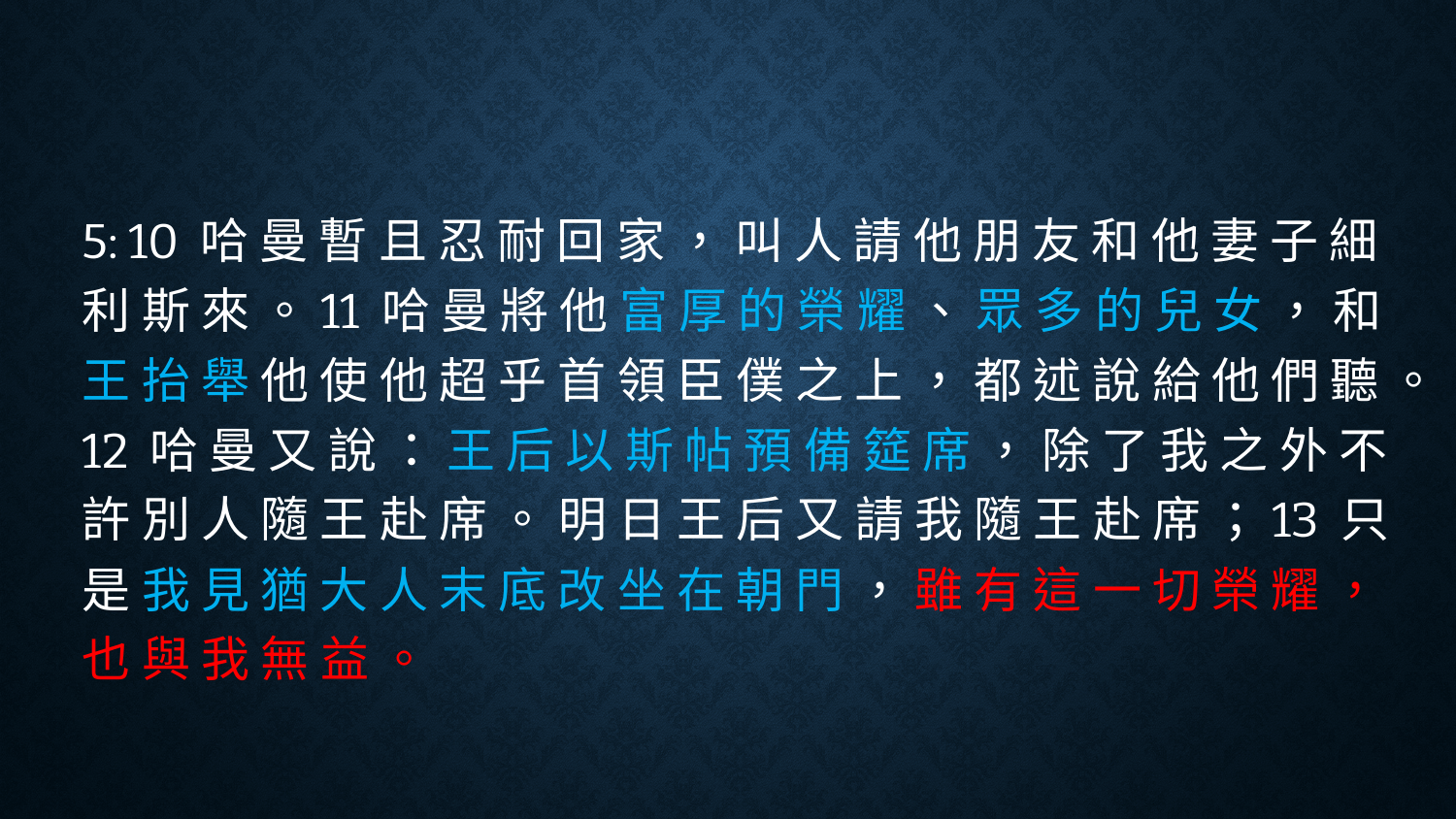

#
5: 10 哈 曼 暫 且 忍 耐 回 家 ， 叫 人 請 他 朋 友 和 他 妻 子 細 利 斯 來 。11 哈 曼 將 他 富 厚 的 榮 耀 、 眾 多 的 兒 女 ， 和 王 抬 舉 他 使 他 超 乎 首 領 臣 僕 之 上 ， 都 述 說 給 他 們 聽 。12 哈 曼 又 說 ： 王 后 以 斯 帖 預 備 筵 席 ， 除 了 我 之 外 不 許 別 人 隨 王 赴 席 。 明 日 王 后 又 請 我 隨 王 赴 席 ；13 只 是 我 見 猶 大 人 末 底 改 坐 在 朝 門 ， 雖 有 這 一 切 榮 耀 ， 也 與 我 無 益 。